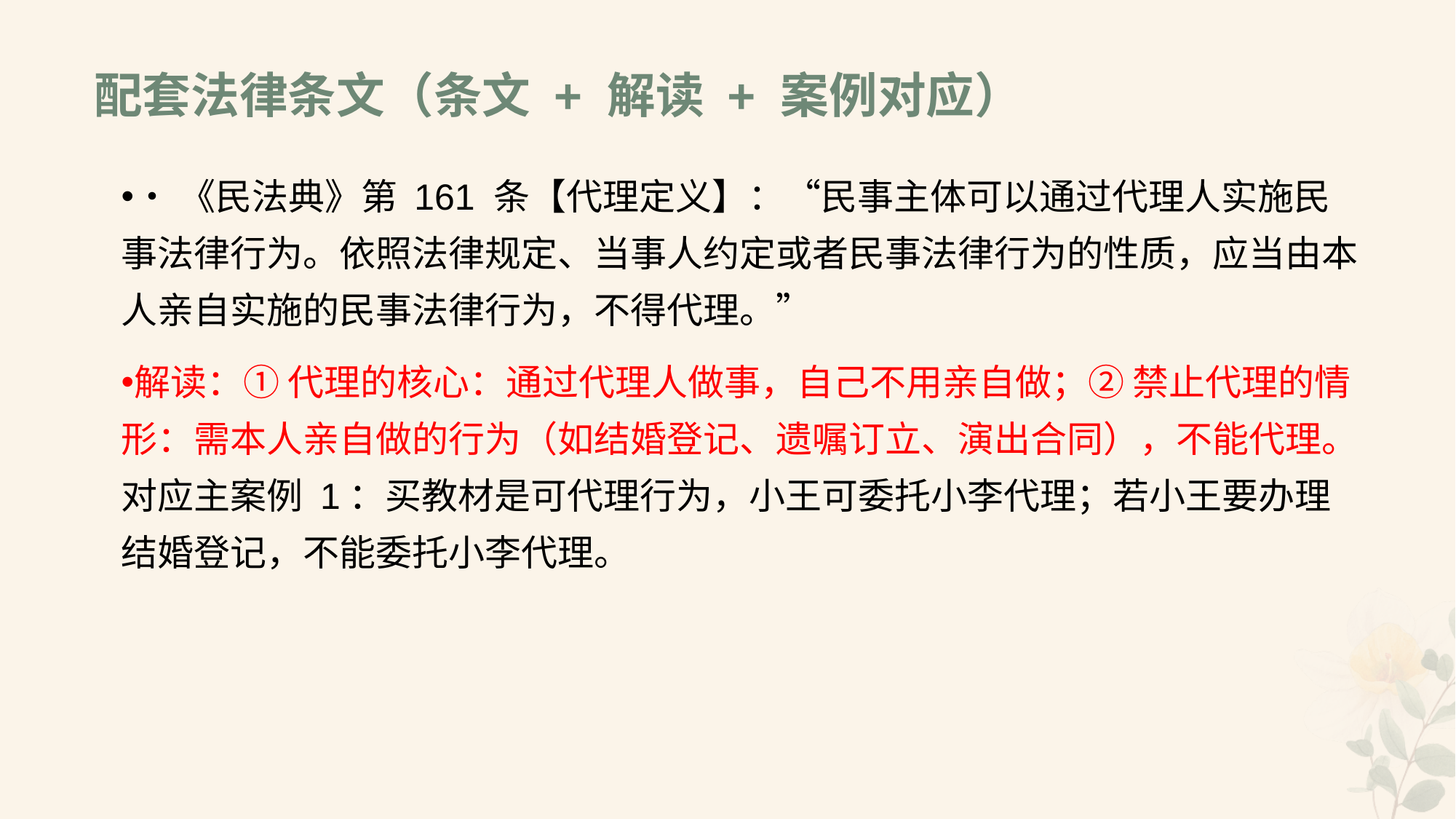

# 配套法律条文（条文 + 解读 + 案例对应）
•《民法典》第 161 条【代理定义】：“民事主体可以通过代理人实施民事法律行为。依照法律规定、当事人约定或者民事法律行为的性质，应当由本人亲自实施的民事法律行为，不得代理。”
解读：① 代理的核心：通过代理人做事，自己不用亲自做；② 禁止代理的情形：需本人亲自做的行为（如结婚登记、遗嘱订立、演出合同），不能代理。对应主案例 1：买教材是可代理行为，小王可委托小李代理；若小王要办理结婚登记，不能委托小李代理。